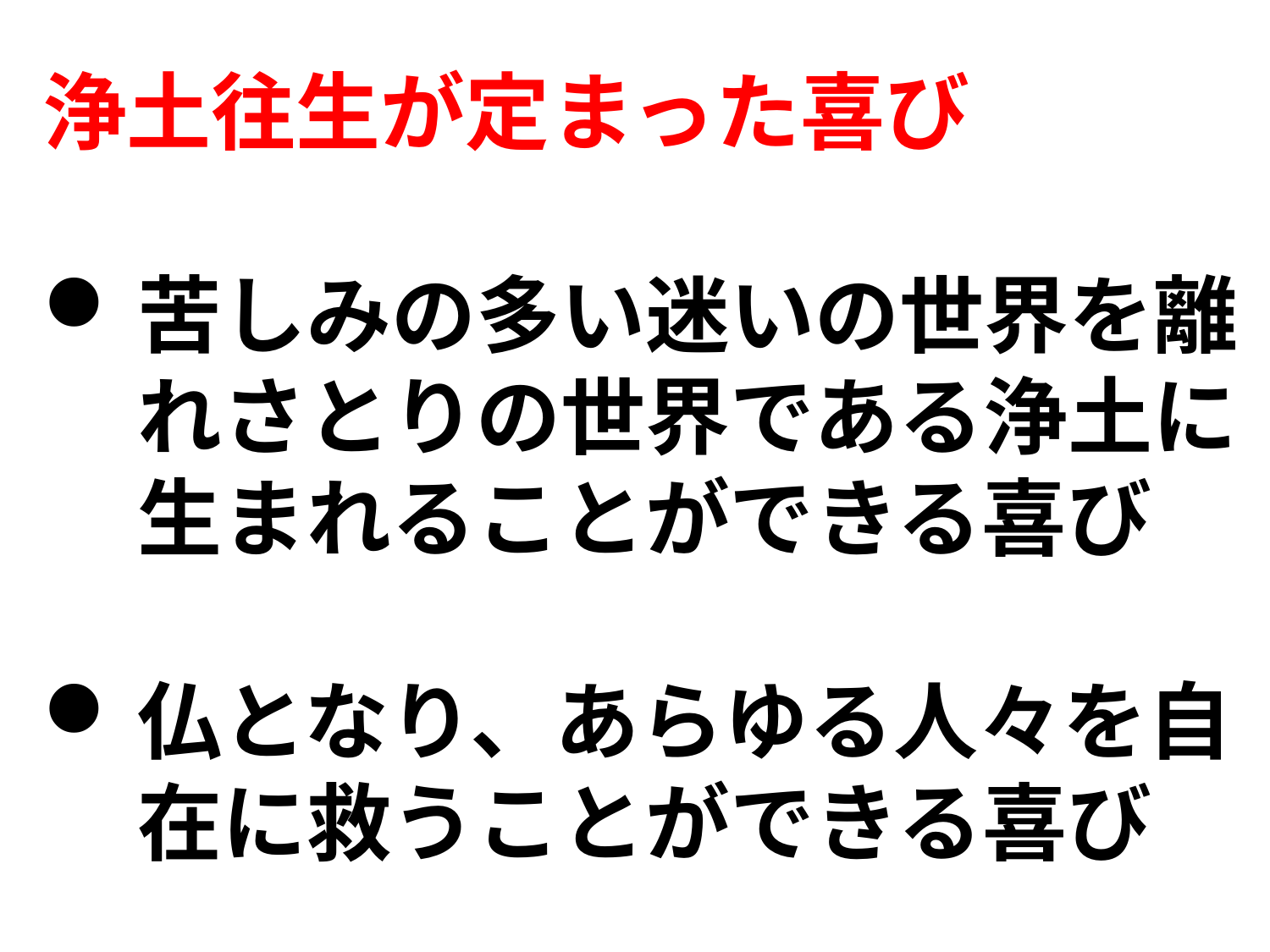

浄土往生が定まった喜び

苦しみの多い迷いの世界を離れさとりの世界である浄土に生まれることができる喜び

仏となり、あらゆる人々を自在に救うことができる喜び